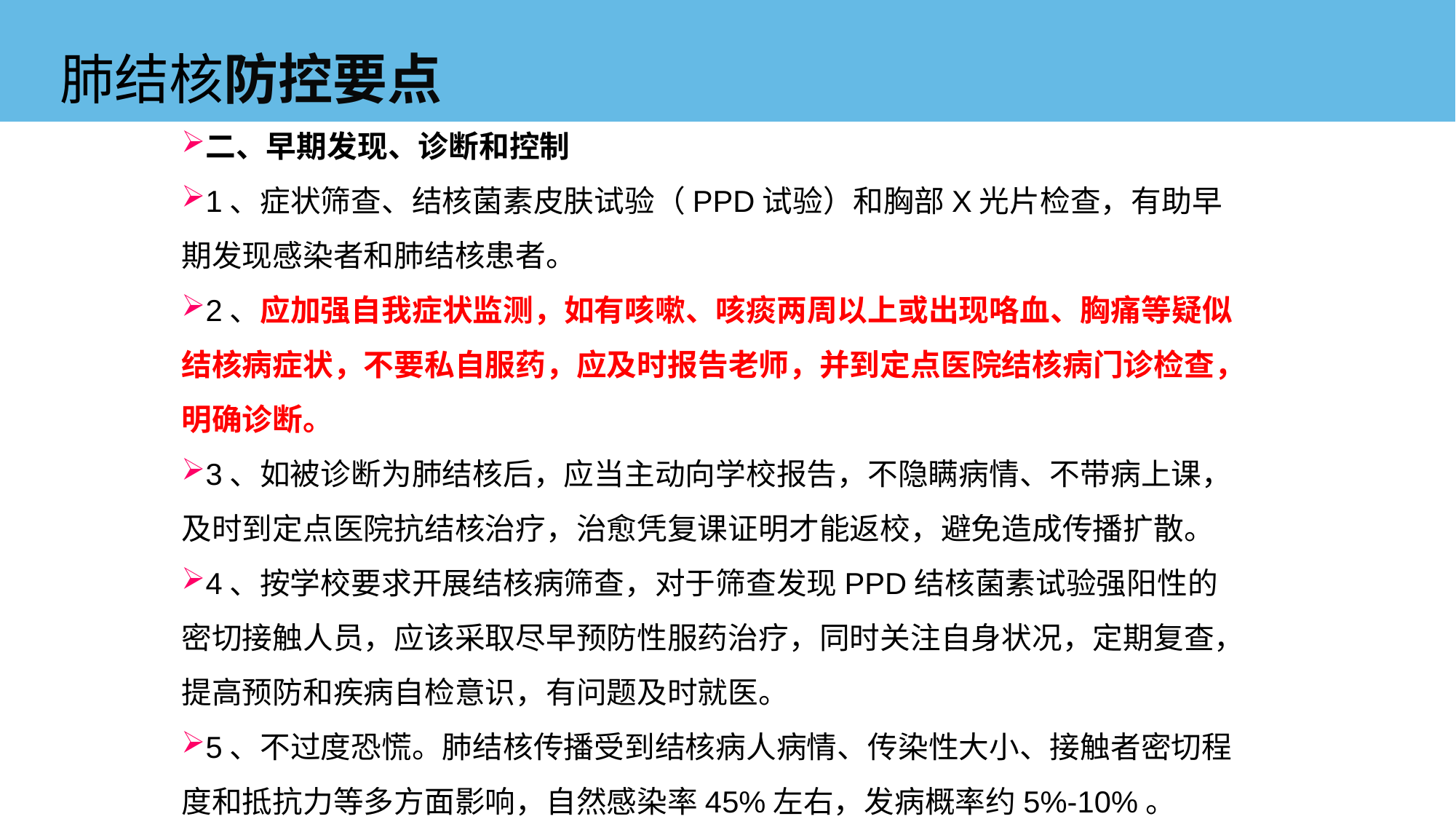

肺结核防控要点
二、早期发现、诊断和控制
1、症状筛查、结核菌素皮肤试验（PPD试验）和胸部X光片检查，有助早期发现感染者和肺结核患者。
2、应加强自我症状监测，如有咳嗽、咳痰两周以上或出现咯血、胸痛等疑似结核病症状，不要私自服药，应及时报告老师，并到定点医院结核病门诊检查，明确诊断。
3、如被诊断为肺结核后，应当主动向学校报告，不隐瞒病情、不带病上课，及时到定点医院抗结核治疗，治愈凭复课证明才能返校，避免造成传播扩散。
4、按学校要求开展结核病筛查，对于筛查发现PPD结核菌素试验强阳性的密切接触人员，应该采取尽早预防性服药治疗，同时关注自身状况，定期复查，提高预防和疾病自检意识，有问题及时就医。
5、不过度恐慌。肺结核传播受到结核病人病情、传染性大小、接触者密切程度和抵抗力等多方面影响，自然感染率45%左右，发病概率约5%-10%。